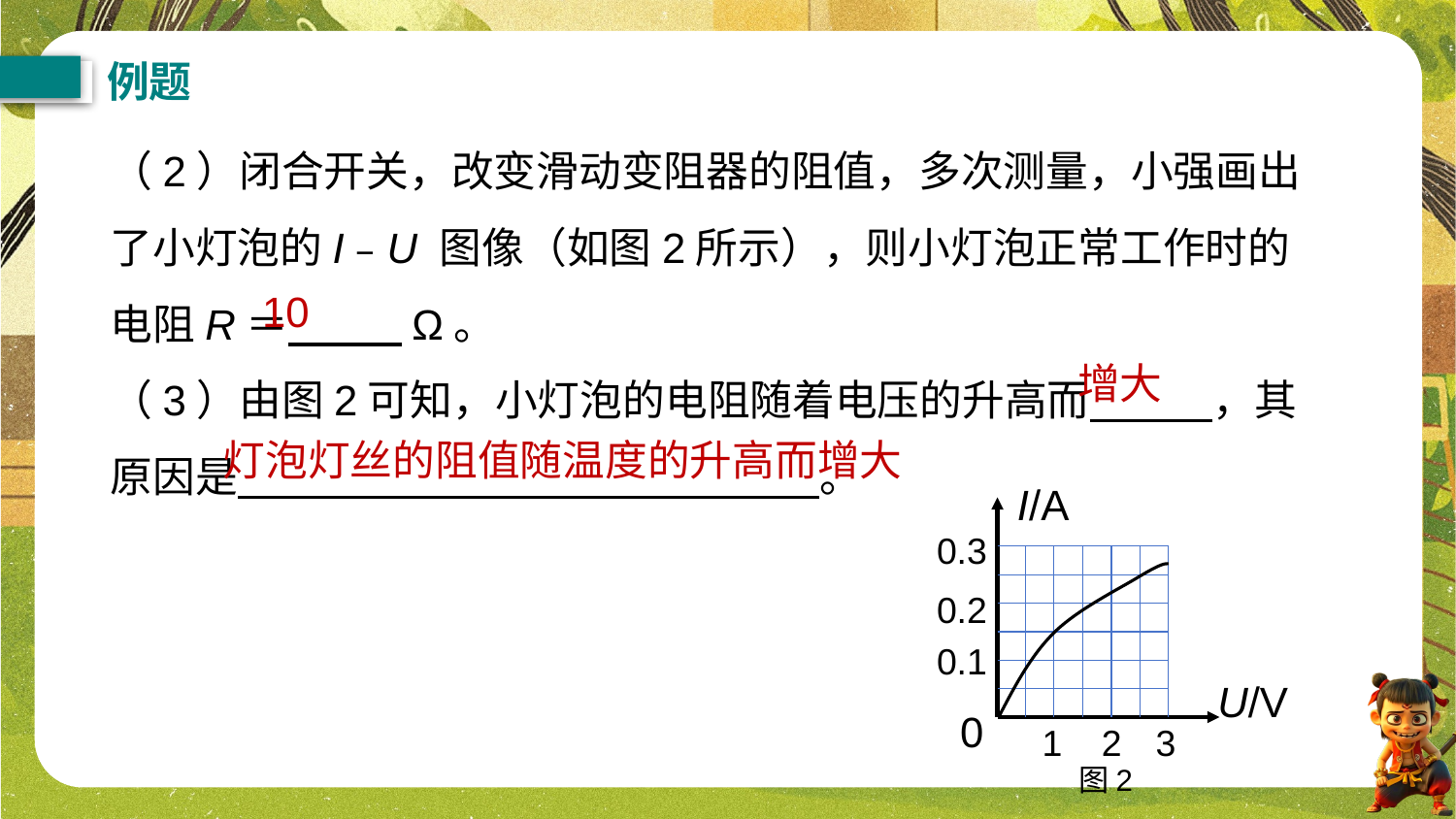

例题

（2）闭合开关，改变滑动变阻器的阻值，多次测量，小强画出了小灯泡的I﹣U 图像（如图2所示），则小灯泡正常工作时的电阻R＝　   　Ω。
（3）由图2可知，小灯泡的电阻随着电压的升高而　    　，其原因是　                                                         。
10
增大
灯泡灯丝的阻值随温度的升高而增大
I/A
U/V
0
0.3
0.2
0.1
1
2
3

图2